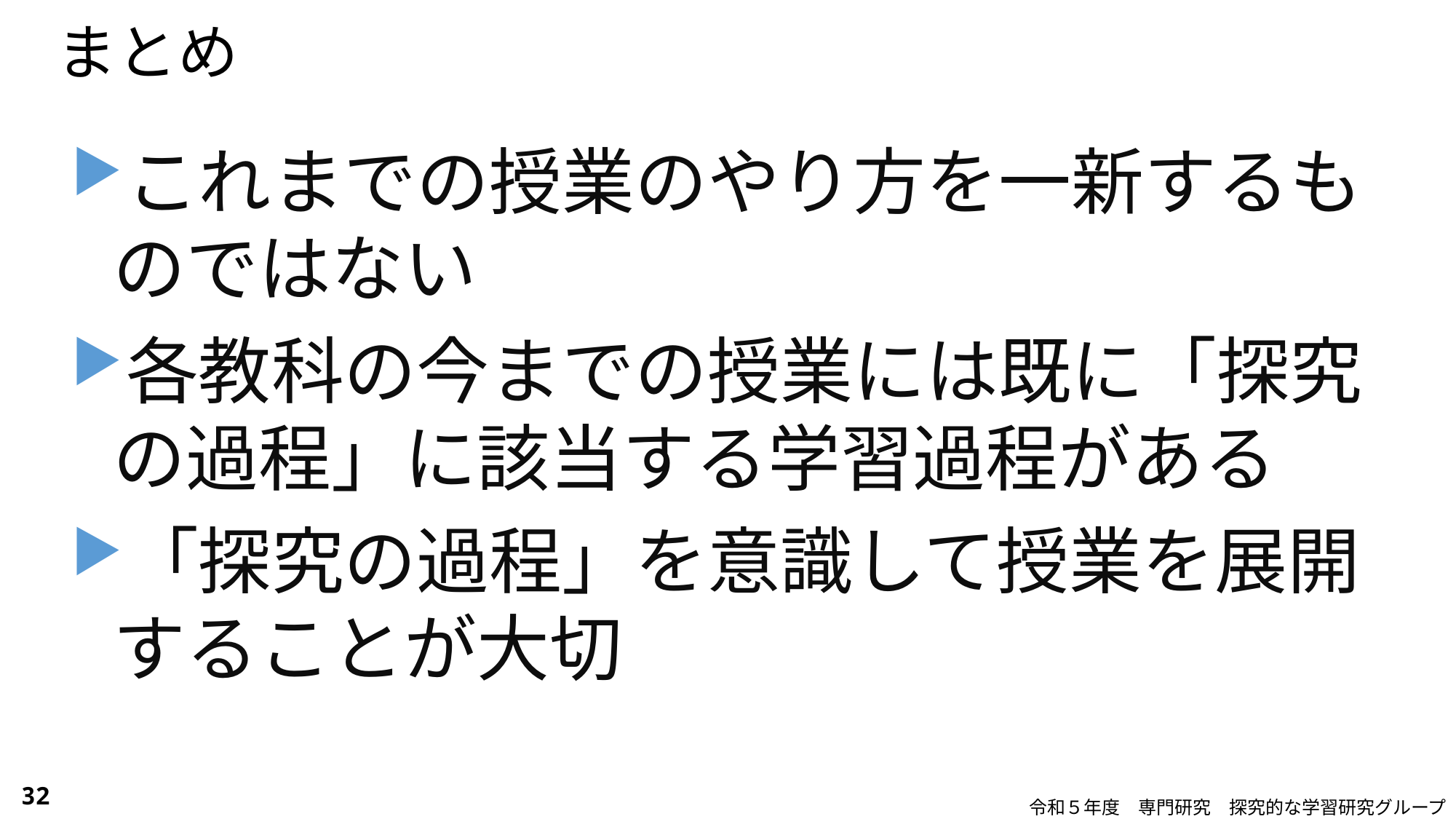

まとめ
これまでの授業のやり方を一新するものではない
各教科の今までの授業には既に「探究の過程」に該当する学習過程がある
「探究の過程」を意識して授業を展開することが大切
32
令和５年度　専門研究　探究的な学習研究グループ